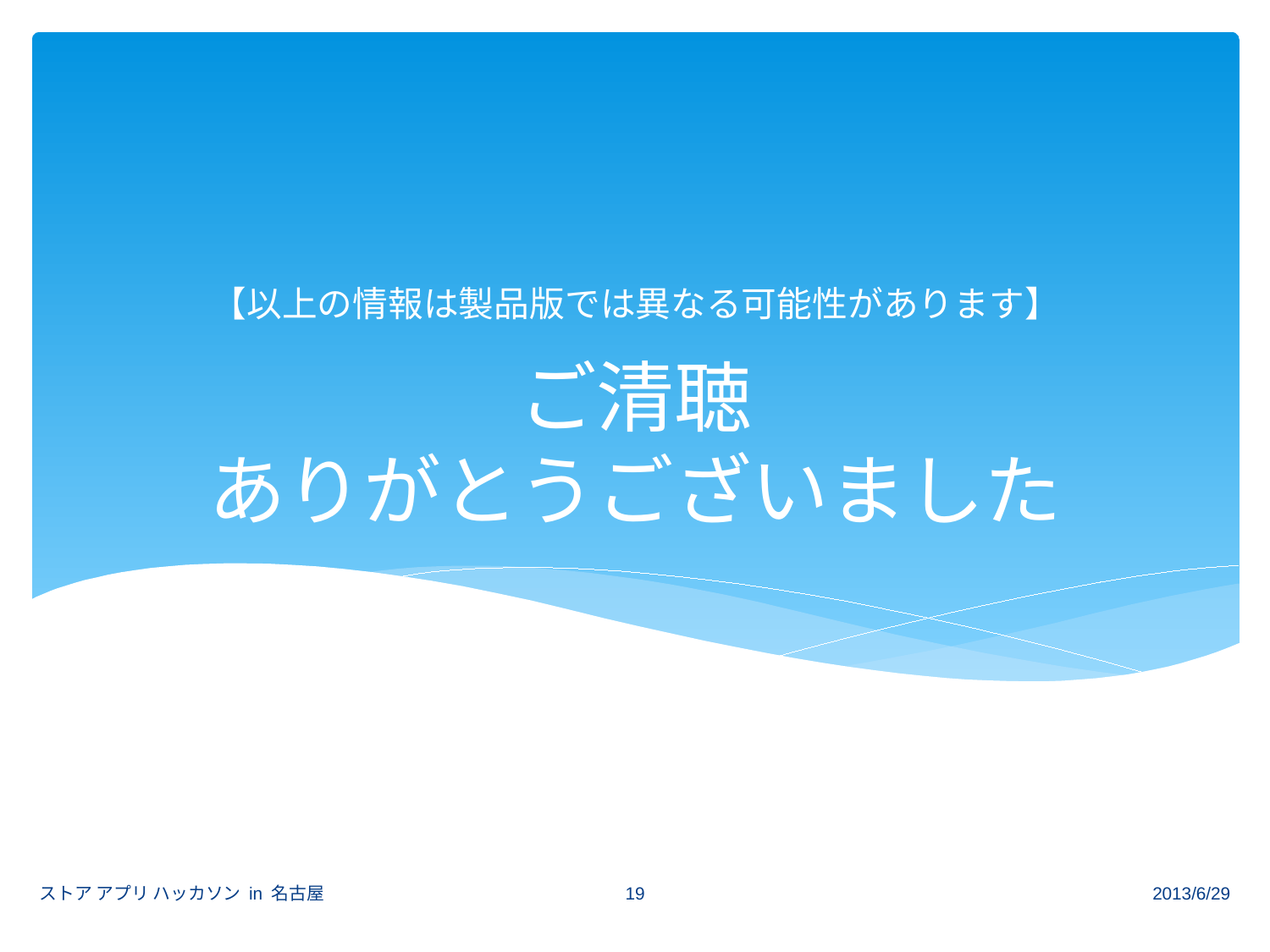

【以上の情報は製品版では異なる可能性があります】
# ご清聴 ありがとうございました
19
ストア アプリ ハッカソン in 名古屋
2013/6/29